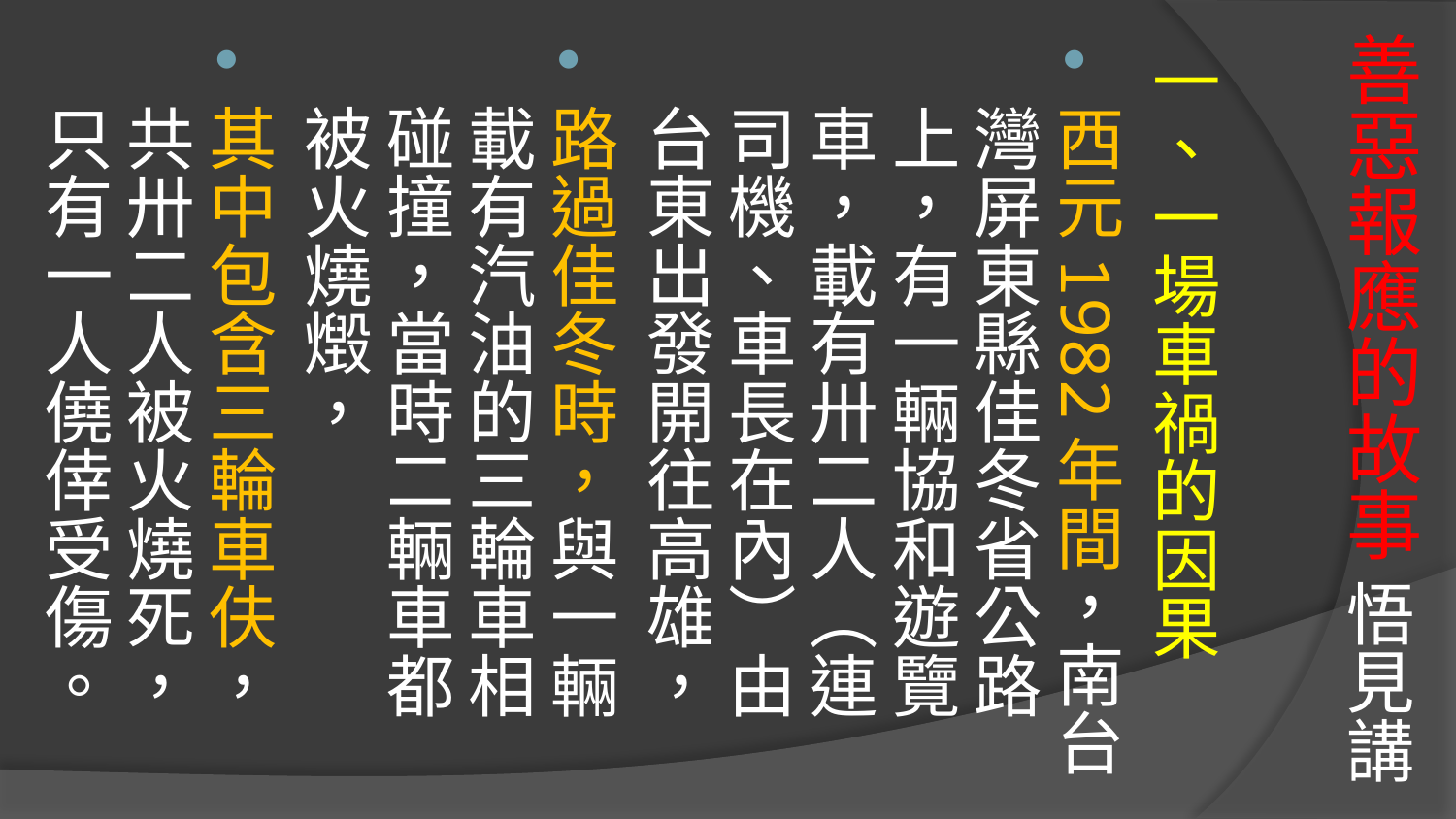

# 善惡報應的故事 悟見講
一、一場車禍的因果
西元1982年間，南台灣屏東縣佳冬省公路上，有一輛協和遊覽車，載有卅二人（連司機、車長在內）由台東出發開往高雄，
路過佳冬時，與一輛載有汽油的三輪車相碰撞，當時二輛車都被火燒燬，
其中包含三輪車伕，共卅二人被火燒死，只有一人僥倖受傷。